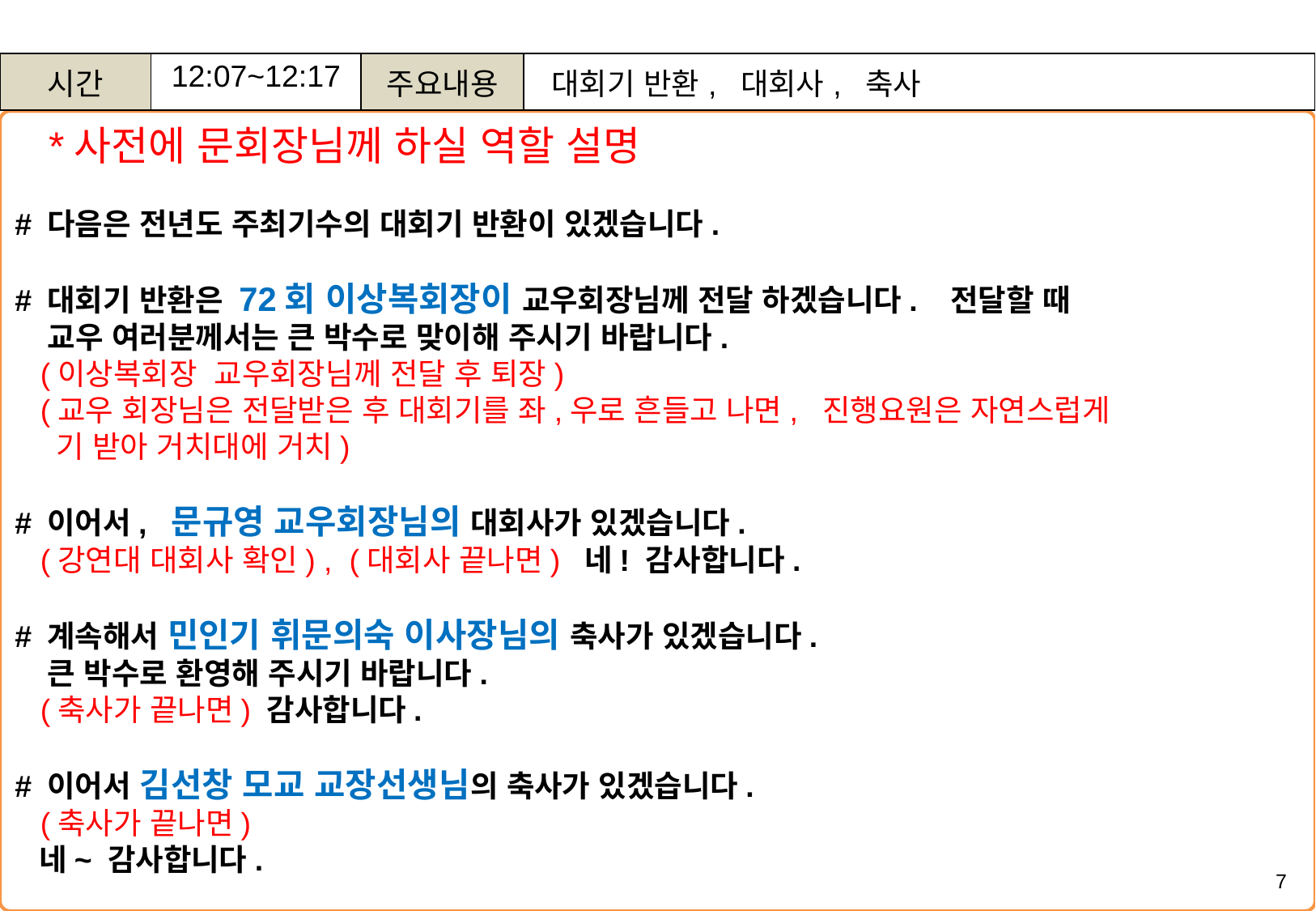

| 시간 | 12:07~12:17 | 주요내용 | 대회기 반환, 대회사, 축사 |
| --- | --- | --- | --- |
   *사전에 문회장님께 하실 역할 설명

# 다음은 전년도 주최기수의 대회기 반환이 있겠습니다.

# 대회기 반환은 72회 이상복회장이 교우회장님께 전달 하겠습니다.   전달할 때
   교우 여러분께서는 큰 박수로 맞이해 주시기 바랍니다.
   (이상복회장  교우회장님께 전달 후 퇴장)
   (교우 회장님은 전달받은 후 대회기를 좌,우로 흔들고 나면,  진행요원은 자연스럽게
    기 받아 거치대에 거치)

# 이어서,  문규영 교우회장님의 대회사가 있겠습니다.
   (강연대 대회사 확인) ,  (대회사 끝나면)  네! 감사합니다.

# 계속해서 민인기 휘문의숙 이사장님의 축사가 있겠습니다.
   큰 박수로 환영해 주시기 바랍니다.
   (축사가 끝나면) 감사합니다.

# 이어서 김선창 모교 교장선생님의 축사가 있겠습니다.
   (축사가 끝나면)
  네~ 감사합니다.

7